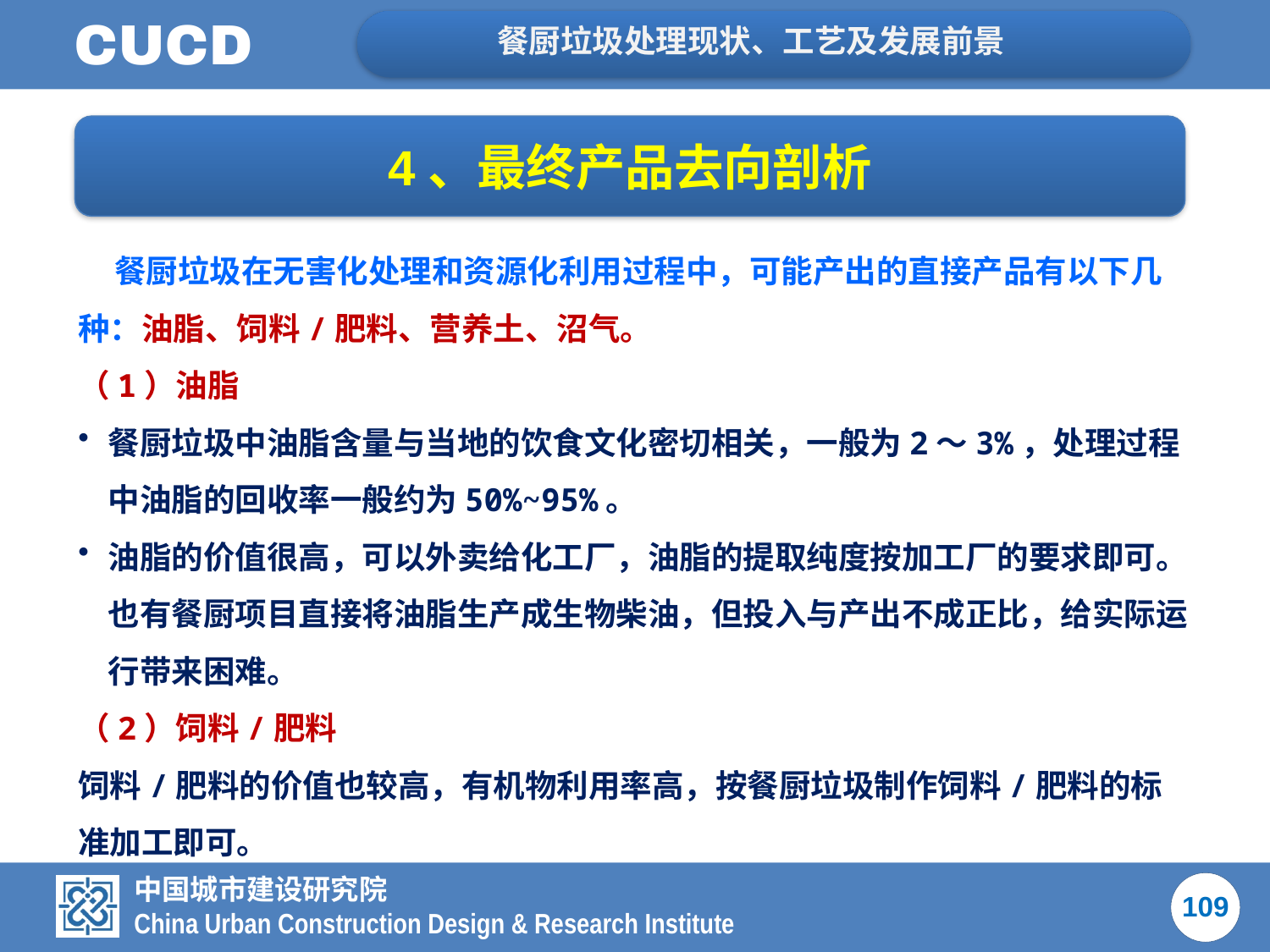

4、最终产品去向剖析
    餐厨垃圾在无害化处理和资源化利用过程中，可能产出的直接产品有以下几种：油脂、饲料/肥料、营养土、沼气。
（1）油脂
餐厨垃圾中油脂含量与当地的饮食文化密切相关，一般为2～3%，处理过程中油脂的回收率一般约为50%~95%。
油脂的价值很高，可以外卖给化工厂，油脂的提取纯度按加工厂的要求即可。也有餐厨项目直接将油脂生产成生物柴油，但投入与产出不成正比，给实际运行带来困难。
（2）饲料/肥料
饲料/肥料的价值也较高，有机物利用率高，按餐厨垃圾制作饲料/肥料的标准加工即可。

109